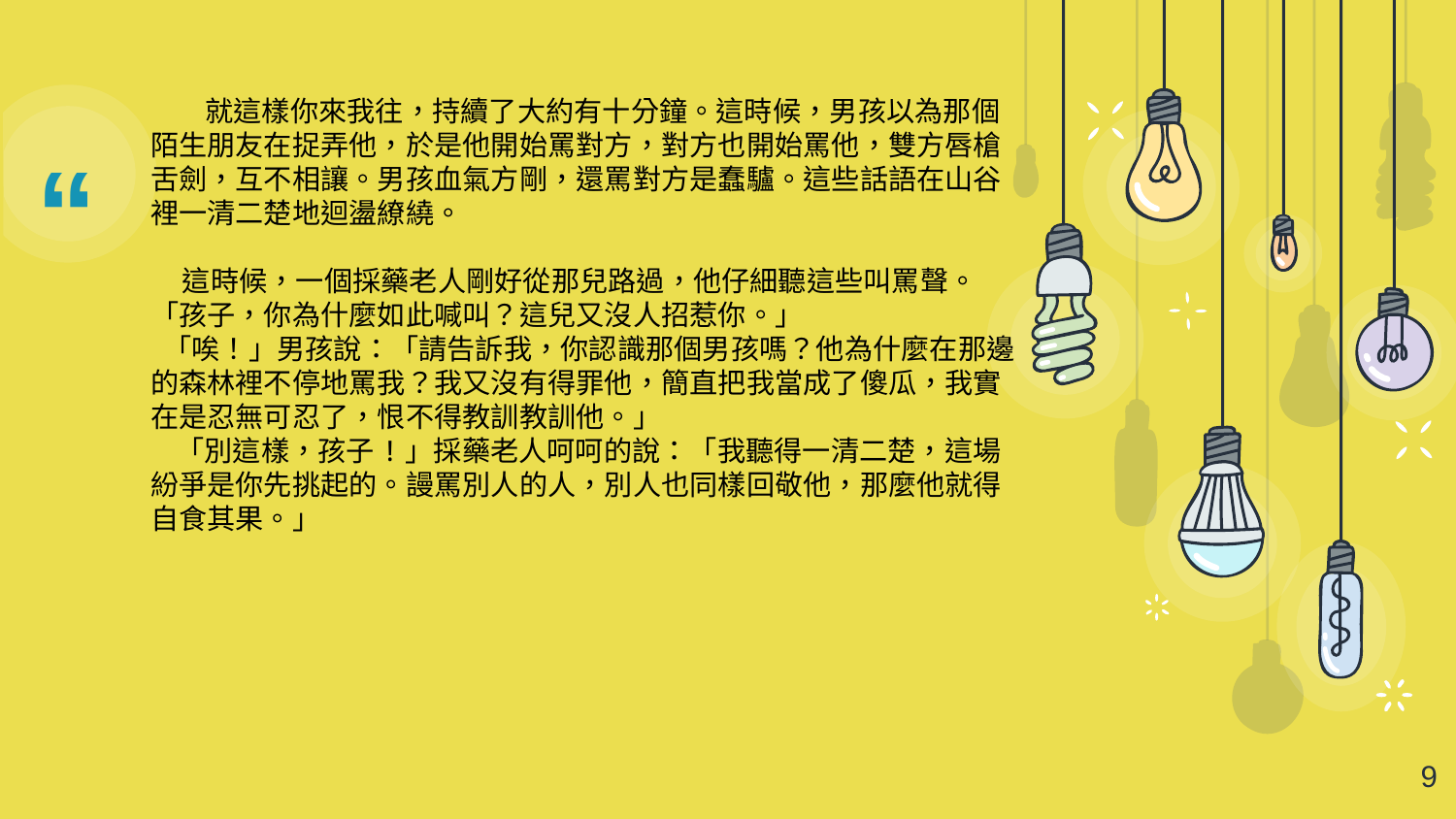

就這樣你來我往，持續了大約有十分鐘。這時候，男孩以為那個陌生朋友在捉弄他，於是他開始罵對方，對方也開始罵他，雙方唇槍舌劍，互不相讓。男孩血氣方剛，還罵對方是蠢驢。這些話語在山谷裡一清二楚地迴盪繚繞。

    這時候，一個採藥老人剛好從那兒路過，他仔細聽這些叫罵聲。「孩子，你為什麼如此喊叫？這兒又沒人招惹你。」
 「唉！」男孩說：「請告訴我，你認識那個男孩嗎？他為什麼在那邊的森林裡不停地罵我？我又沒有得罪他，簡直把我當成了傻瓜，我實在是忍無可忍了，恨不得教訓教訓他。」
   「別這樣，孩子!」採藥老人呵呵的說：「我聽得一清二楚，這場紛爭是你先挑起的。謾罵別人的人，別人也同樣回敬他，那麼他就得自食其果。」
9